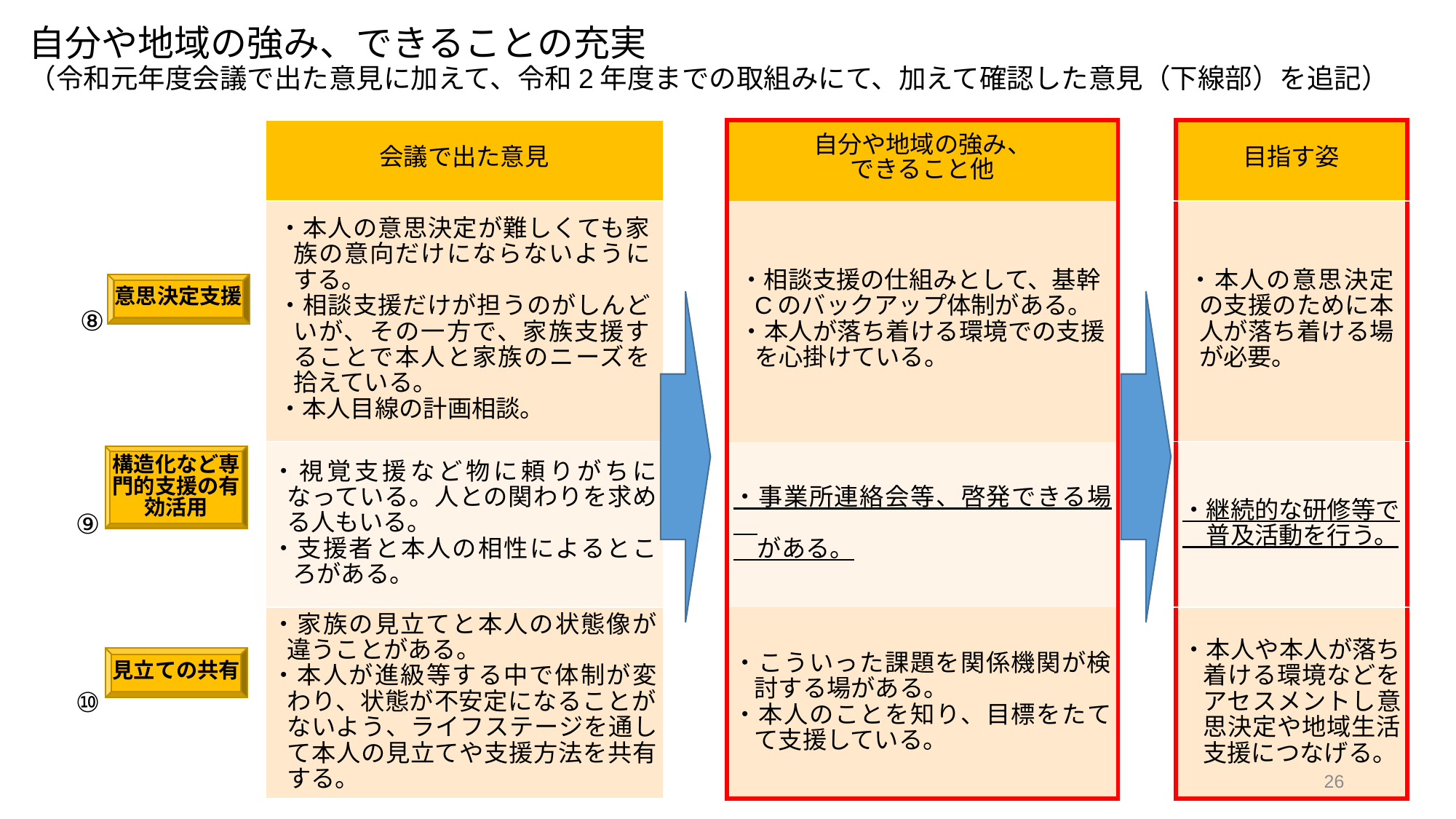

# 自分や地域の強み、できることの充実　 （令和元年度会議で出た意見に加えて、令和2年度までの取組みにて、加えて確認した意見（下線部）を追記）
|  |  | 会議で出た意見 |  | 自分や地域の強み、 できること他 |  | 目指す姿 |
| --- | --- | --- | --- | --- | --- | --- |
| ⑧ |  | ・本人の意思決定が難しくても家族の意向だけにならないようにする。 ・相談支援だけが担うのがしんどいが、その一方で、家族支援することで本人と家族のニーズを拾えている。 ・本人目線の計画相談。 |  | ・相談支援の仕組みとして、基幹Cのバックアップ体制がある。 ・本人が落ち着ける環境での支援を心掛けている。 |  | ・本人の意思決定の支援のために本人が落ち着ける場が必要。 |
| ⑨ |  | ・視覚支援など物に頼りがちになっている。人との関わりを求める人もいる。 ・支援者と本人の相性によるところがある。 |  | ・事業所連絡会等、啓発できる場　 　がある。 |  | ・継続的な研修等で 　普及活動を行う。 |
| ⑩ |  | ・家族の見立てと本人の状態像が違うことがある。 ・本人が進級等する中で体制が変わり、状態が不安定になることがないよう、ライフステージを通して本人の見立てや支援方法を共有する。 |  | ・こういった課題を関係機関が検討する場がある。 ・本人のことを知り、目標をたてて支援している。 |  | ・本人や本人が落ち着ける環境などをアセスメントし意思決定や地域生活支援につなげる。 |
意思決定支援

構造化など専門的支援の有効活用
見立ての共有
26